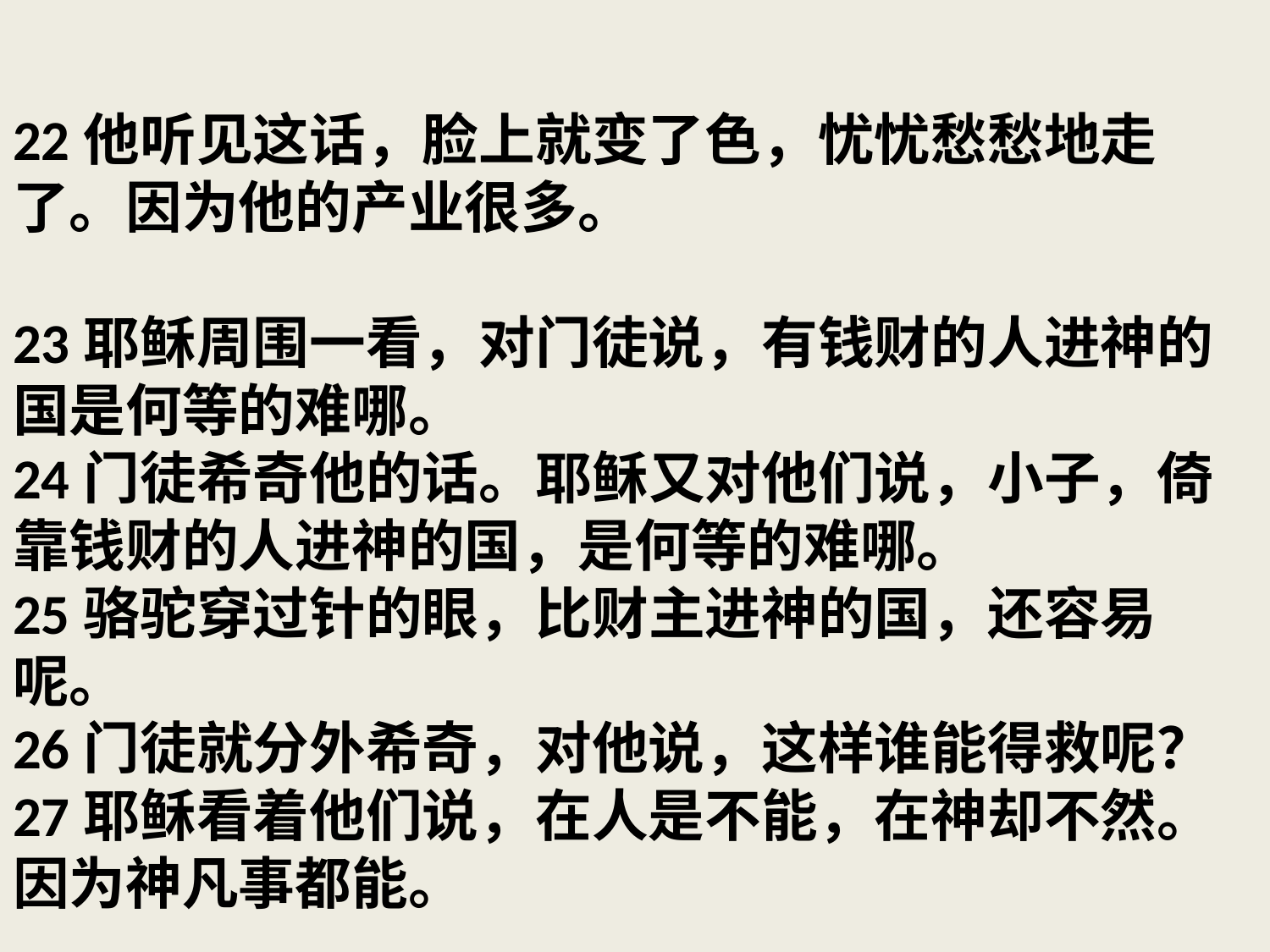

# 22他听见这话，脸上就变了色，忧忧愁愁地走了。因为他的产业很多。 23耶稣周围一看，对门徒说，有钱财的人进神的国是何等的难哪。 24门徒希奇他的话。耶稣又对他们说，小子，倚靠钱财的人进神的国，是何等的难哪。 25骆驼穿过针的眼，比财主进神的国，还容易呢。 26门徒就分外希奇，对他说，这样谁能得救呢？ 27耶稣看着他们说，在人是不能，在神却不然。因为神凡事都能。